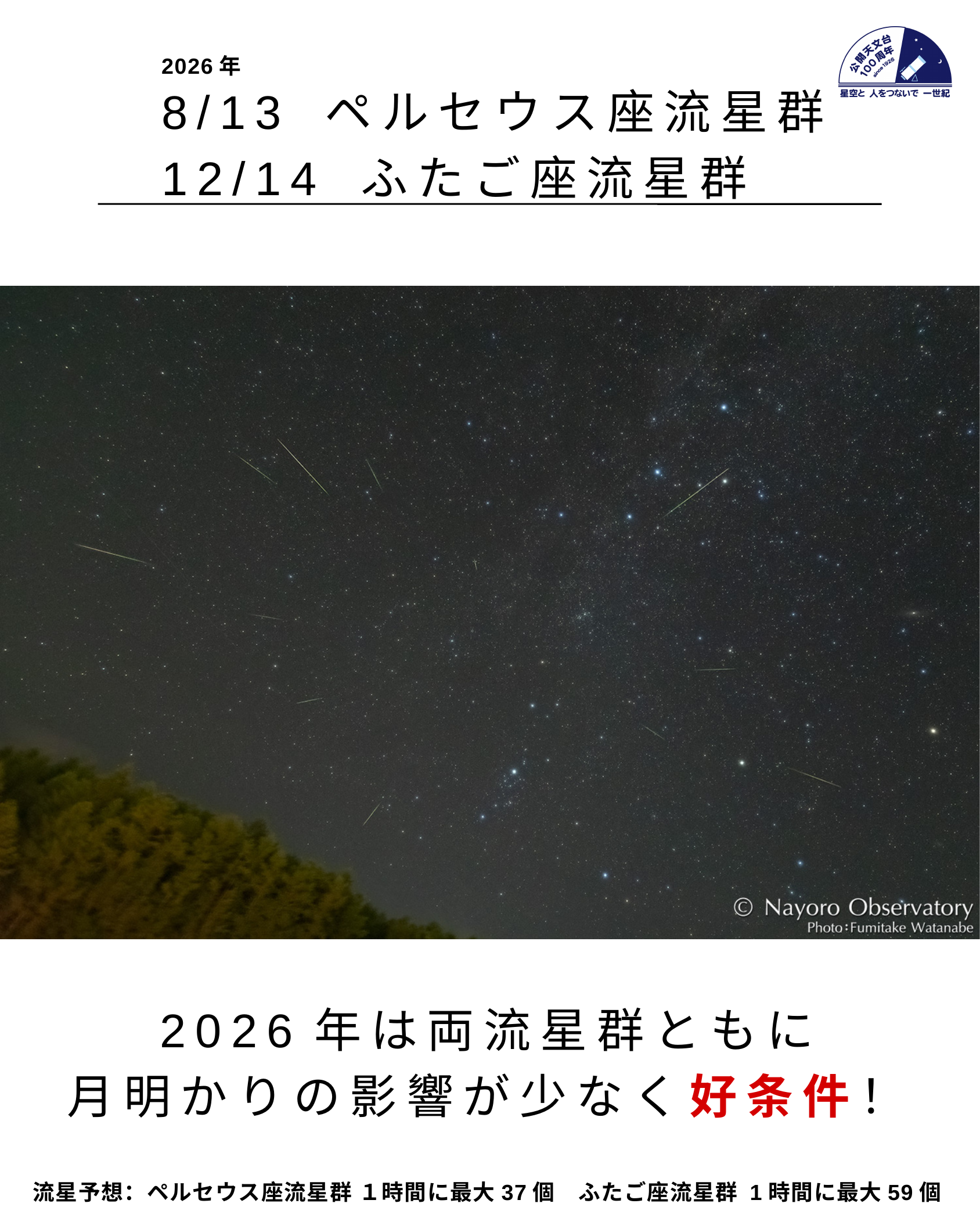

2026年
8/13 ペルセウス座流星群
12/14 ふたご座流星群

2026年は両流星群ともに
月明かりの影響が少なく好条件！
流星予想：ペルセウス座流星群 １時間に最大37個　ふたご座流星群 1時間に最大59個